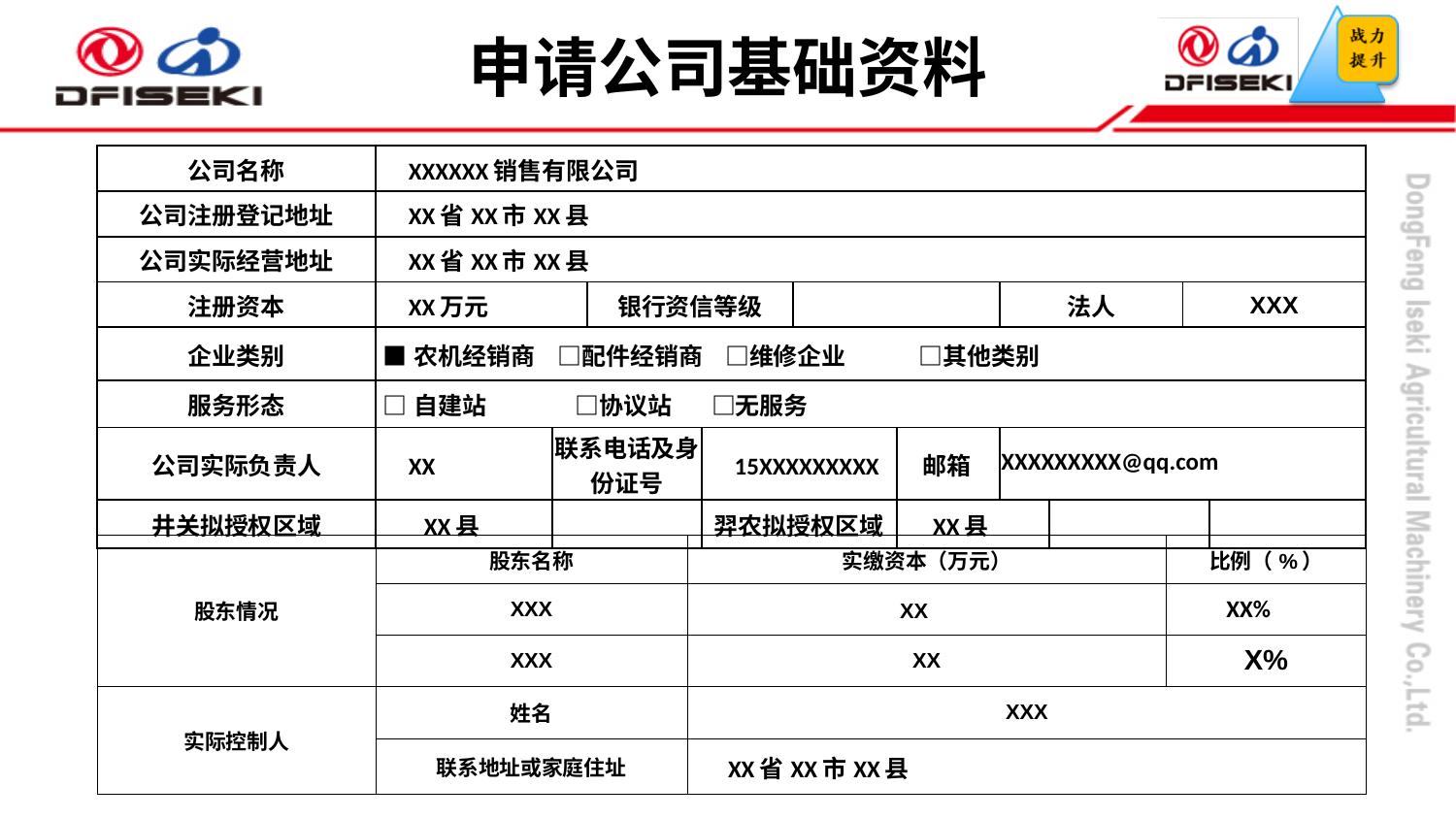

申请公司基础资料
| 公司名称 | XXXXXX销售有限公司 |  |  |  |  |  |  |  |  |  |
| --- | --- | --- | --- | --- | --- | --- | --- | --- | --- | --- |
| 公司注册登记地址 | XX省XX市XX县 |  |  |  |  |  |  |  |  |  |
| 公司实际经营地址 | XX省XX市XX县 |  |  |  |  |  |  |  |  |  |
| 注册资本 | XX万元 |  | 银行资信等级 |  |  |  | 法人 |  | XXX |  |
| 企业类别 | ■农机经销商 □配件经销商 □维修企业 □其他类别 |  |  |  |  |  |  |  |  |  |
| 服务形态 | □自建站 □协议站 □无服务 |  |  |  |  |  |  |  |  |  |
| 公司实际负责人 | XX | 联系电话及身份证号 |  | 15XXXXXXXXX |  | 邮箱 | XXXXXXXXX@qq.com |  |  |  |
| 井关拟授权区域 | XX县 |  |  | 羿农拟授权区域 |  | XX县 |  |  |  |  |
| 股东情况 | 股东名称 | 实缴资本（万元） | 比例（%） |
| --- | --- | --- | --- |
|  | XXX | XX | XX% |
|  | XXX | XX | X% |
| 实际控制人 | 姓名 | XXX |  |
|  | 联系地址或家庭住址 | XX省XX市XX县 |  |
2